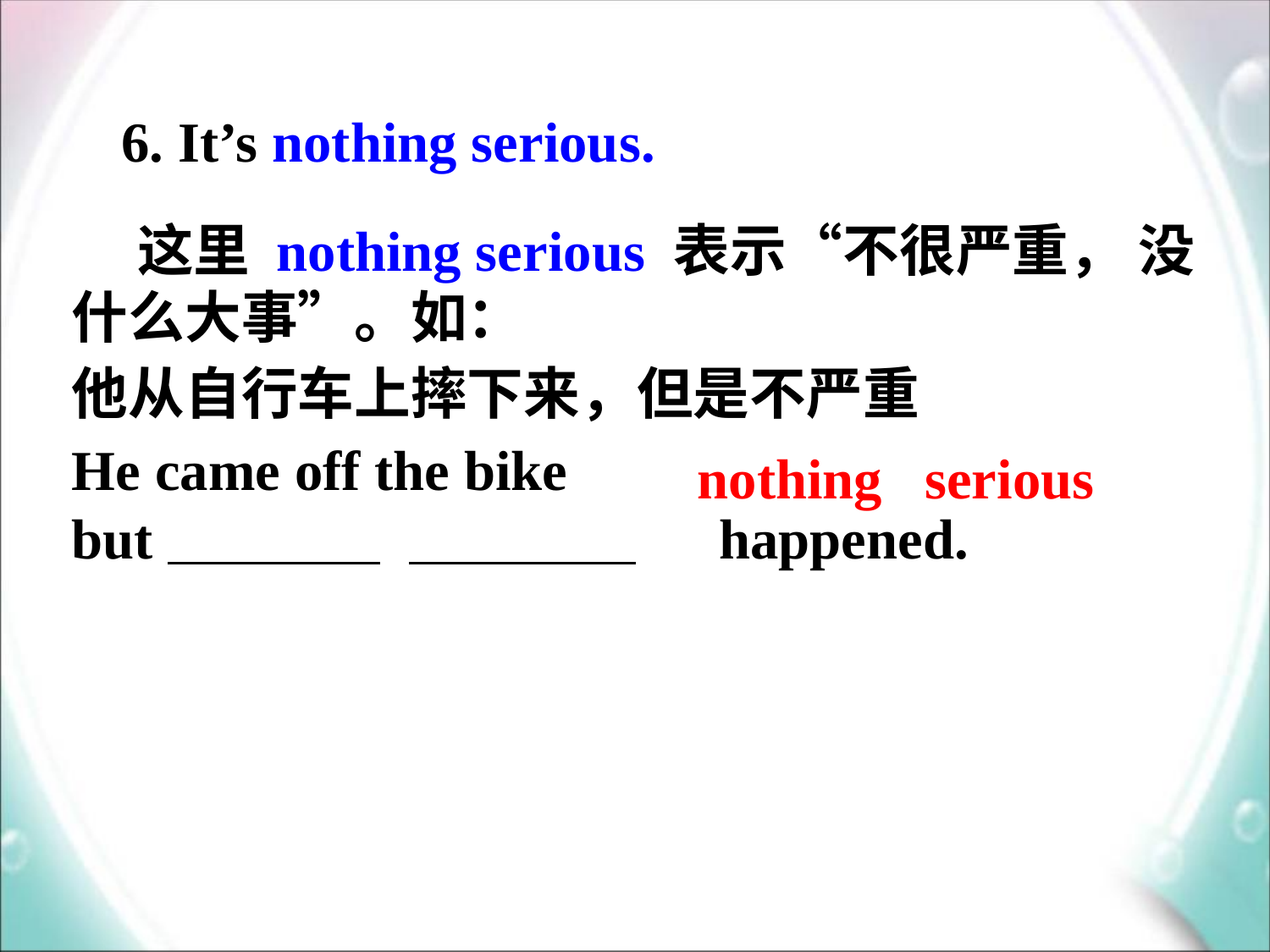

6. It’s nothing serious.
    这里 nothing serious 表示“不很严重， 没什么大事”。如：
他从自行车上摔下来，但是不严重
He came off the bike but                                  。happened.

nothing   serious